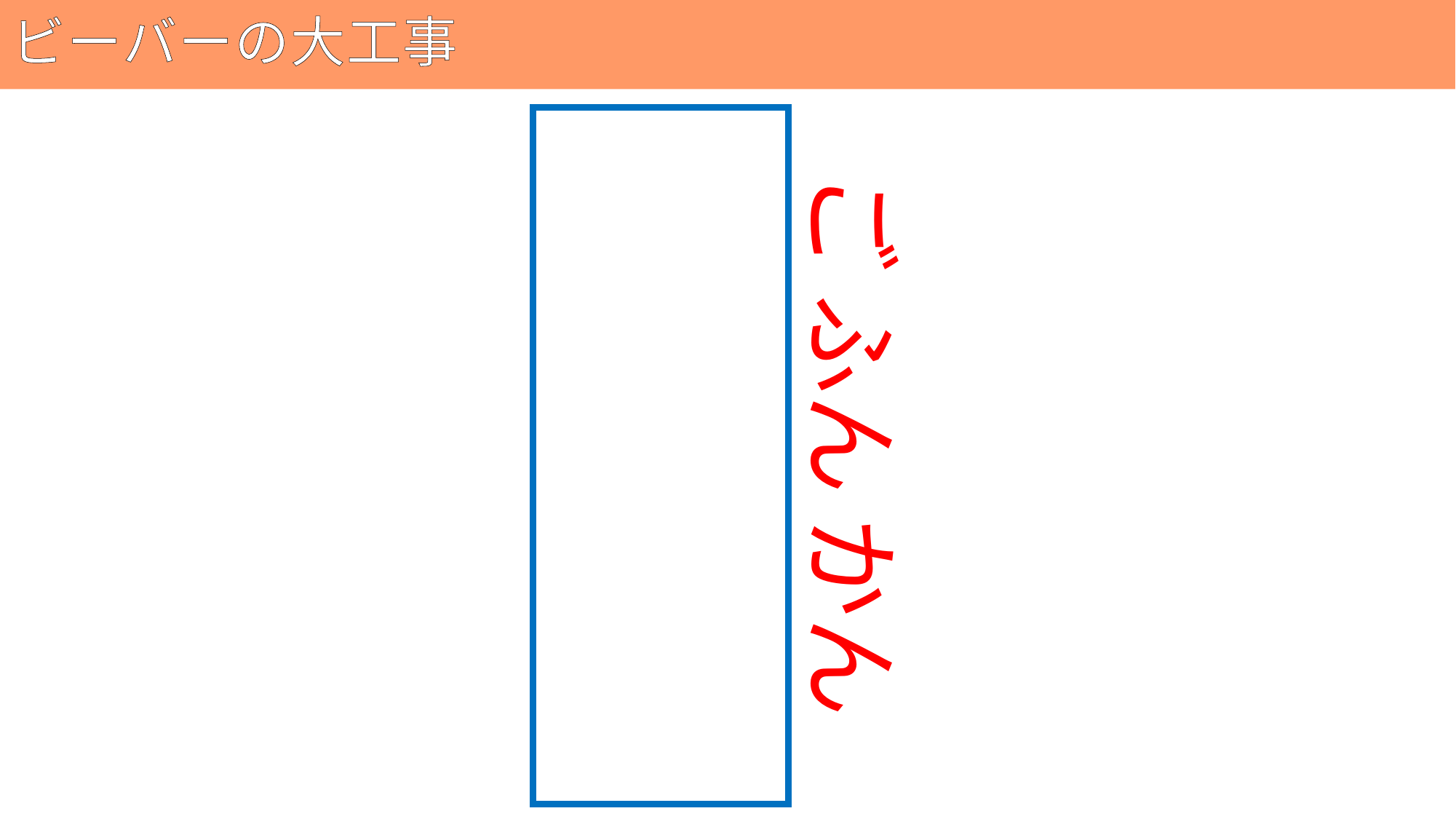

# ビーバーの大工事
14

五分間
ご ふん かん